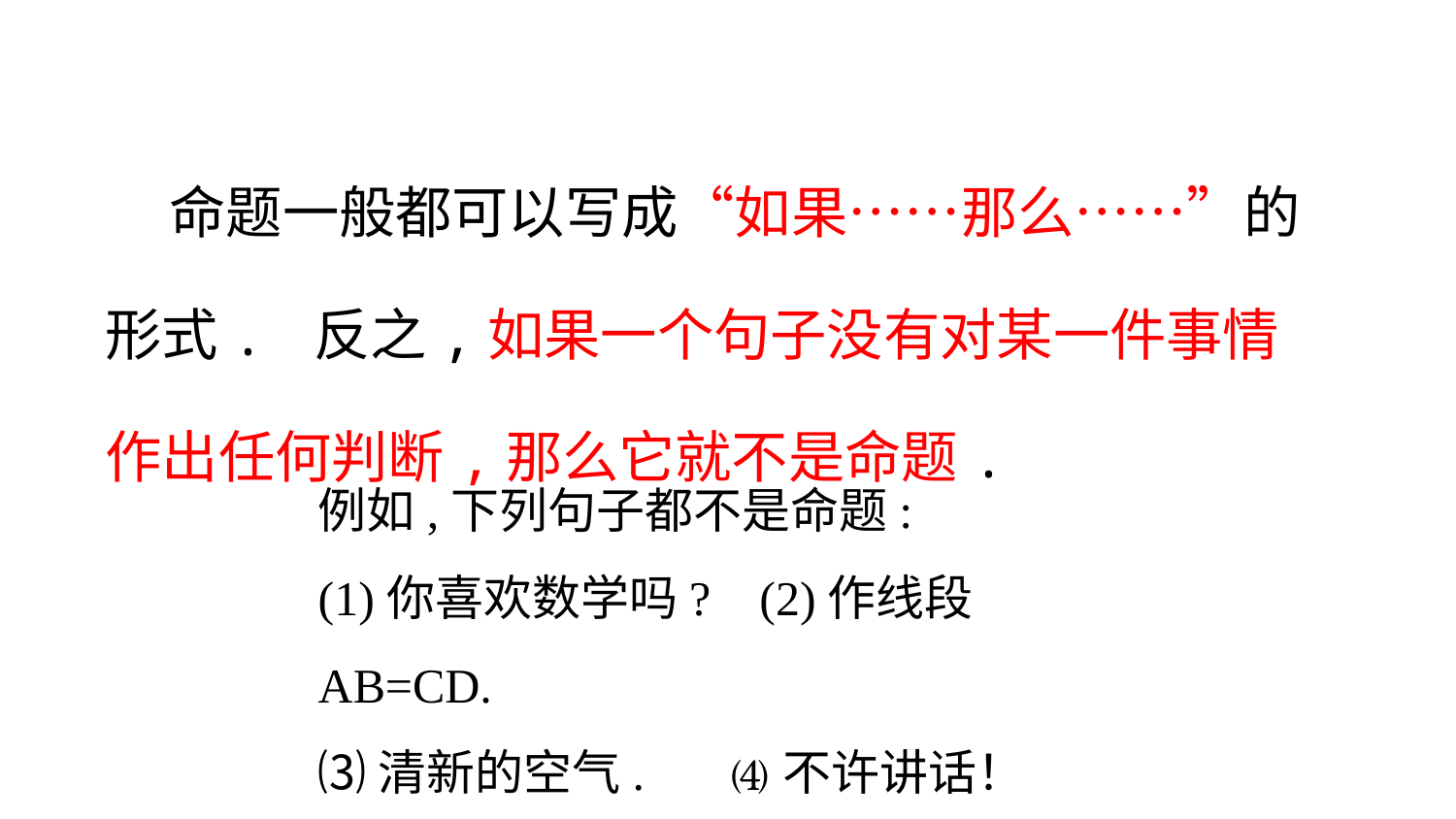

命题一般都可以写成“如果……那么……”的形式. 反之,如果一个句子没有对某一件事情作出任何判断,那么它就不是命题.

例如,下列句子都不是命题:
(1)你喜欢数学吗?    (2)作线段AB=CD.
⑶清新的空气.       ⑷不许讲话！